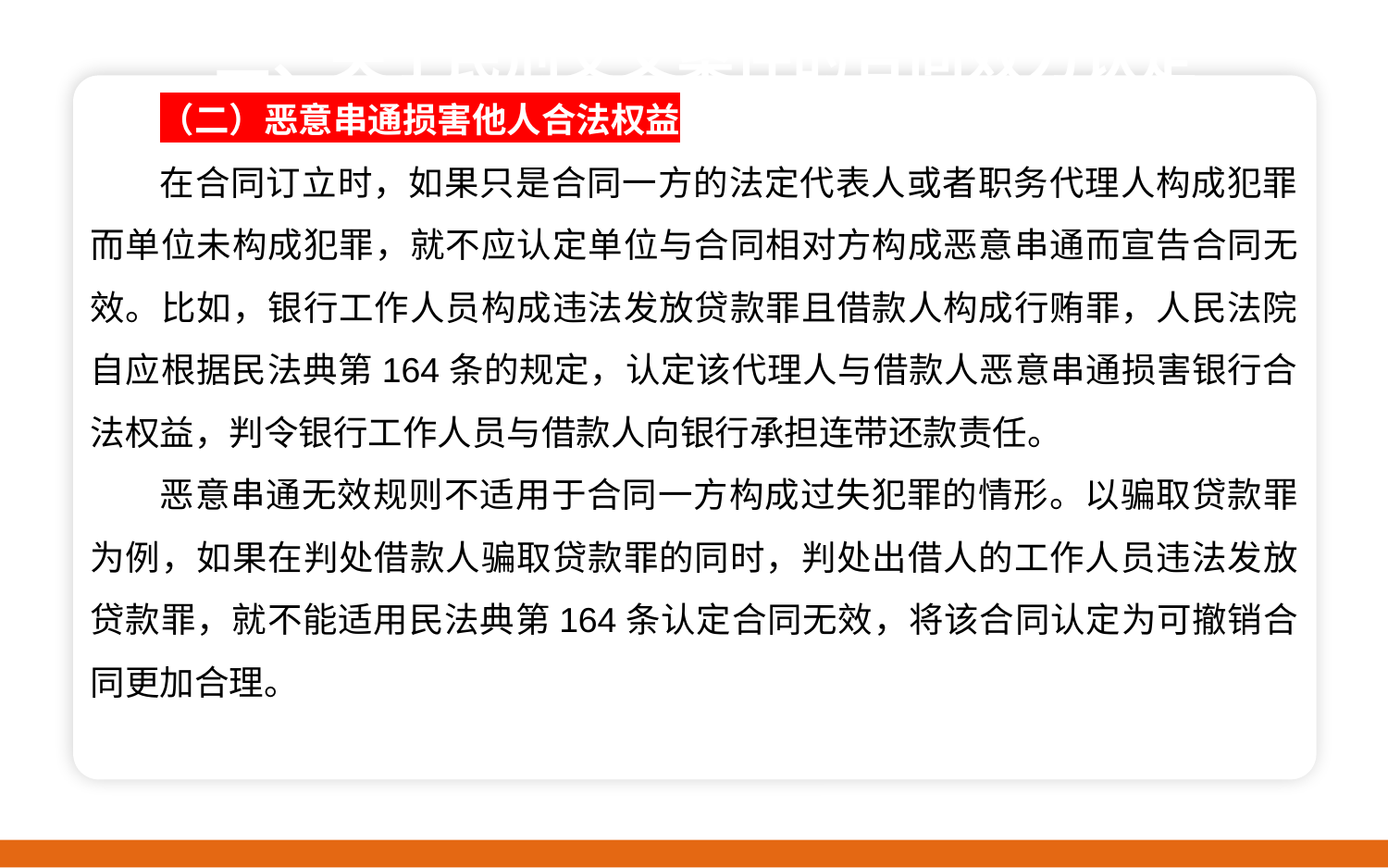

二、关于民刑交叉案件的合同效力认定
（二）恶意串通损害他人合法权益
在合同订立时，如果只是合同一方的法定代表人或者职务代理人构成犯罪而单位未构成犯罪，就不应认定单位与合同相对方构成恶意串通而宣告合同无效。比如，银行工作人员构成违法发放贷款罪且借款人构成行贿罪，人民法院自应根据民法典第164条的规定，认定该代理人与借款人恶意串通损害银行合法权益，判令银行工作人员与借款人向银行承担连带还款责任。
恶意串通无效规则不适用于合同一方构成过失犯罪的情形。以骗取贷款罪为例，如果在判处借款人骗取贷款罪的同时，判处出借人的工作人员违法发放贷款罪，就不能适用民法典第164条认定合同无效，将该合同认定为可撤销合同更加合理。